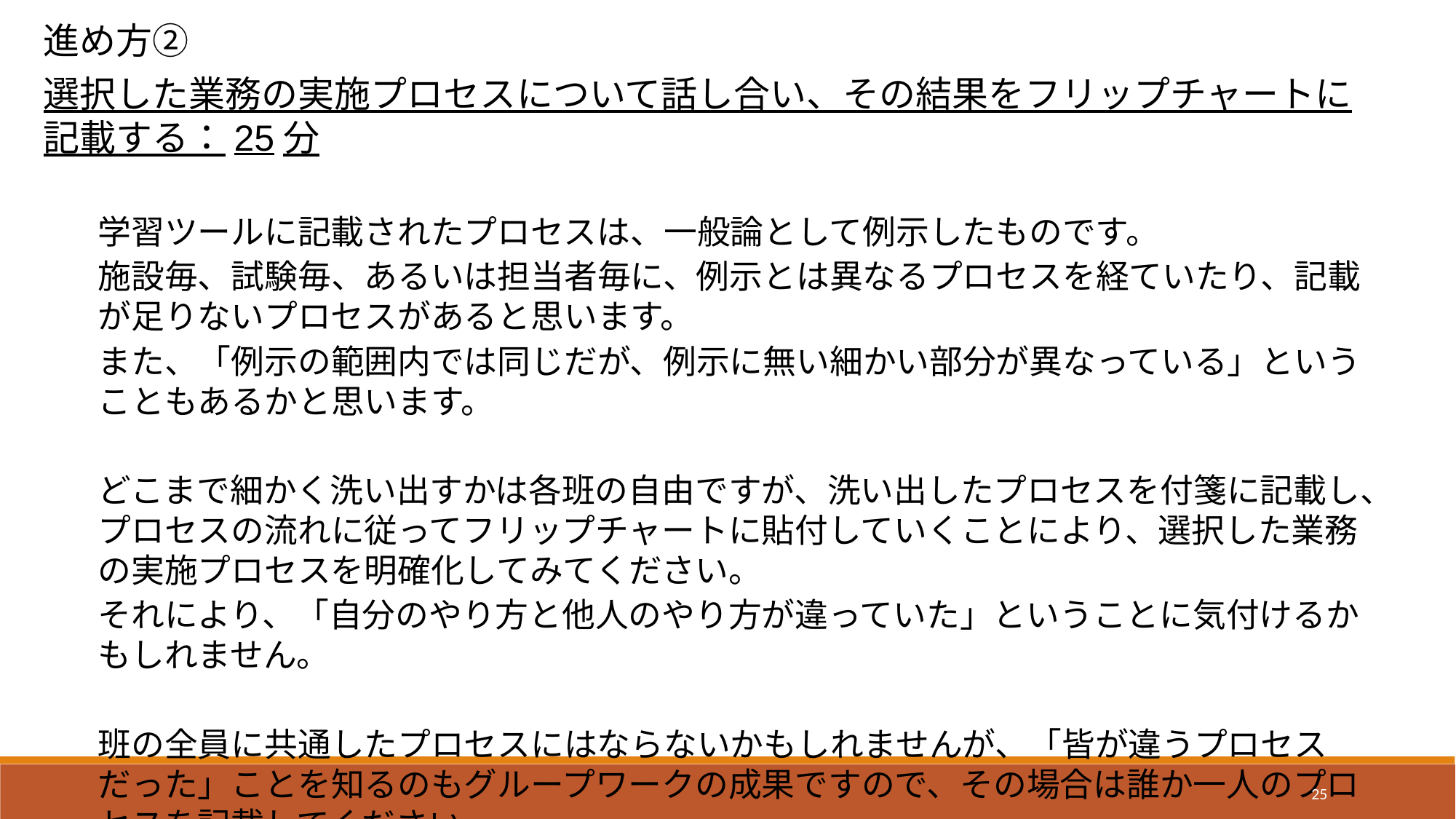

進め方②
選択した業務の実施プロセスについて話し合い、その結果をフリップチャートに記載する：25分

学習ツールに記載されたプロセスは、一般論として例示したものです。
施設毎、試験毎、あるいは担当者毎に、例示とは異なるプロセスを経ていたり、記載が足りないプロセスがあると思います。
また、「例示の範囲内では同じだが、例示に無い細かい部分が異なっている」ということもあるかと思います。

どこまで細かく洗い出すかは各班の自由ですが、洗い出したプロセスを付箋に記載し、プロセスの流れに従ってフリップチャートに貼付していくことにより、選択した業務の実施プロセスを明確化してみてください。
それにより、「自分のやり方と他人のやり方が違っていた」ということに気付けるかもしれません。

班の全員に共通したプロセスにはならないかもしれませんが、「皆が違うプロセスだった」ことを知るのもグループワークの成果ですので、その場合は誰か一人のプロセスを記載してください。
25